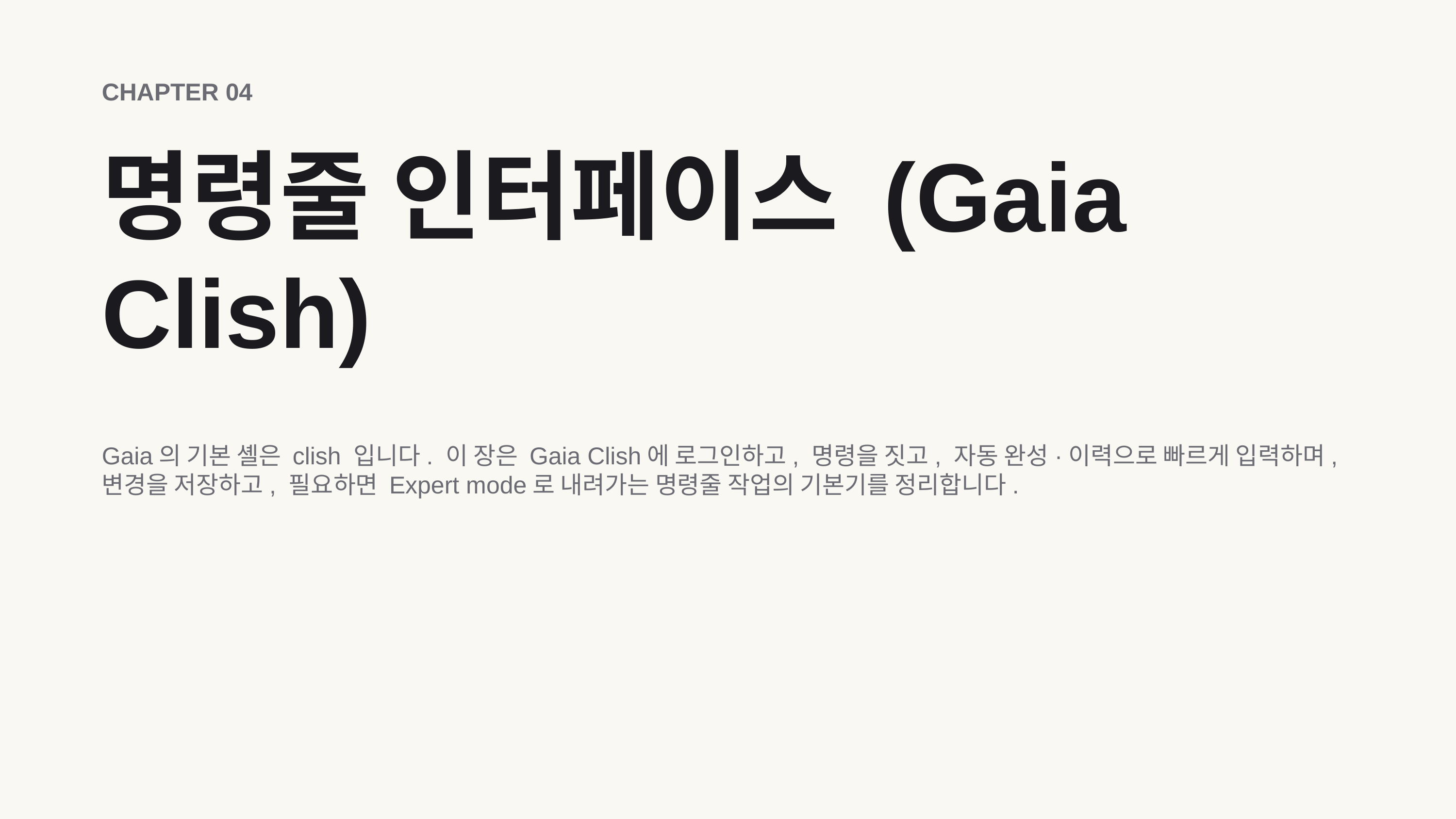

CHAPTER 04
명령줄 인터페이스 (Gaia Clish)
Gaia의 기본 셸은 clish 입니다. 이 장은 Gaia Clish에 로그인하고, 명령을 짓고, 자동 완성·이력으로 빠르게 입력하며, 변경을 저장하고, 필요하면 Expert mode로 내려가는 명령줄 작업의 기본기를 정리합니다.